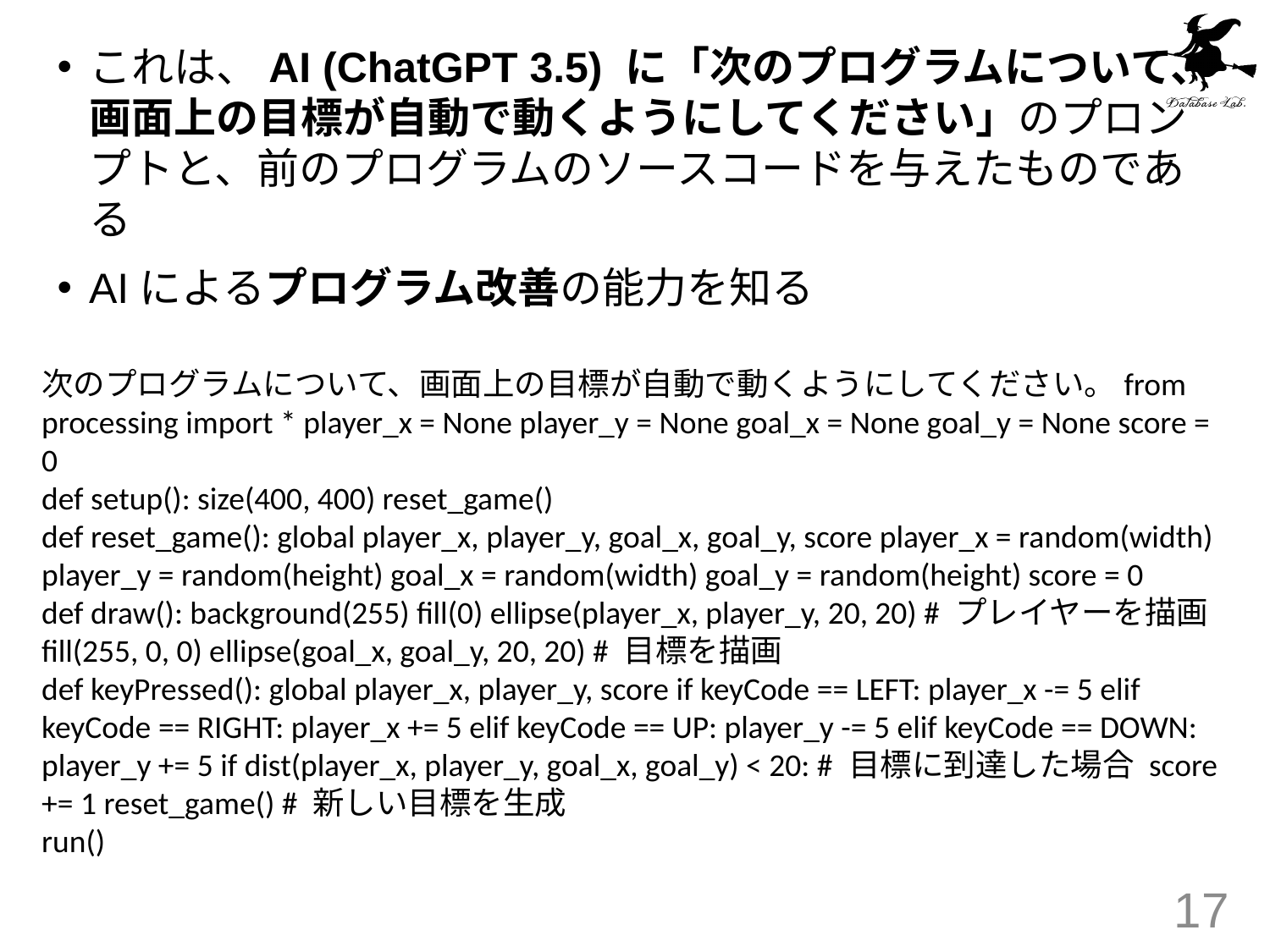

これは、AI (ChatGPT 3.5) に「次のプログラムについて、画面上の目標が自動で動くようにしてください」のプロンプトと、前のプログラムのソースコードを与えたものである
AIによるプログラム改善の能力を知る
次のプログラムについて、画面上の目標が自動で動くようにしてください。from processing import * player_x = None player_y = None goal_x = None goal_y = None score = 0
def setup(): size(400, 400) reset_game()
def reset_game(): global player_x, player_y, goal_x, goal_y, score player_x = random(width) player_y = random(height) goal_x = random(width) goal_y = random(height) score = 0
def draw(): background(255) fill(0) ellipse(player_x, player_y, 20, 20) # プレイヤーを描画 fill(255, 0, 0) ellipse(goal_x, goal_y, 20, 20) # 目標を描画
def keyPressed(): global player_x, player_y, score if keyCode == LEFT: player_x -= 5 elif keyCode == RIGHT: player_x += 5 elif keyCode == UP: player_y -= 5 elif keyCode == DOWN: player_y += 5 if dist(player_x, player_y, goal_x, goal_y) < 20: # 目標に到達した場合 score += 1 reset_game() # 新しい目標を生成
run()
17